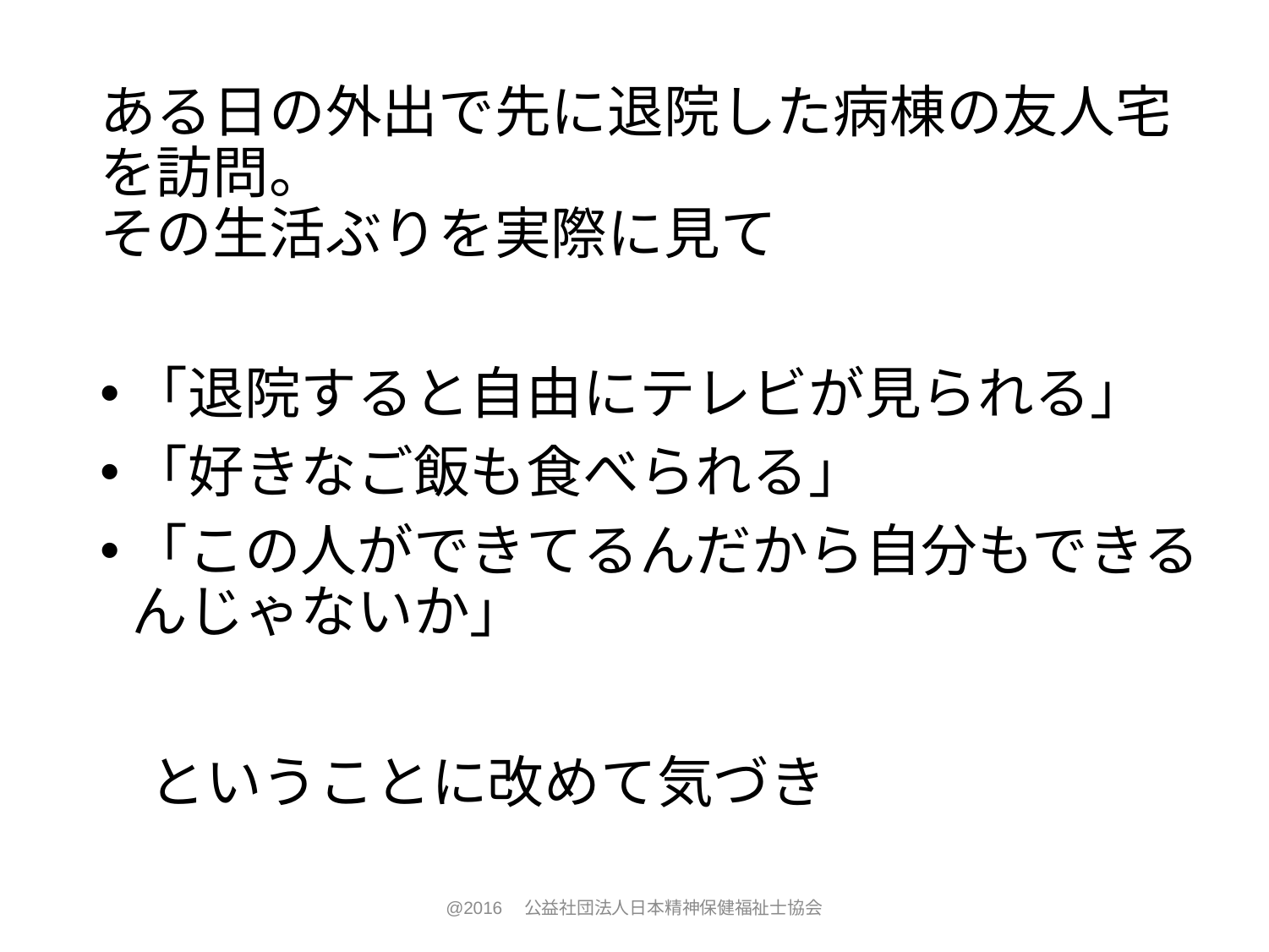

# ある日の外出で先に退院した病棟の友人宅を訪問。 その生活ぶりを実際に見て

「退院すると自由にテレビが見られる」
「好きなご飯も食べられる」
「この人ができてるんだから自分もできるんじゃないか」

　ということに改めて気づき
@2016　公益社団法人日本精神保健福祉士協会